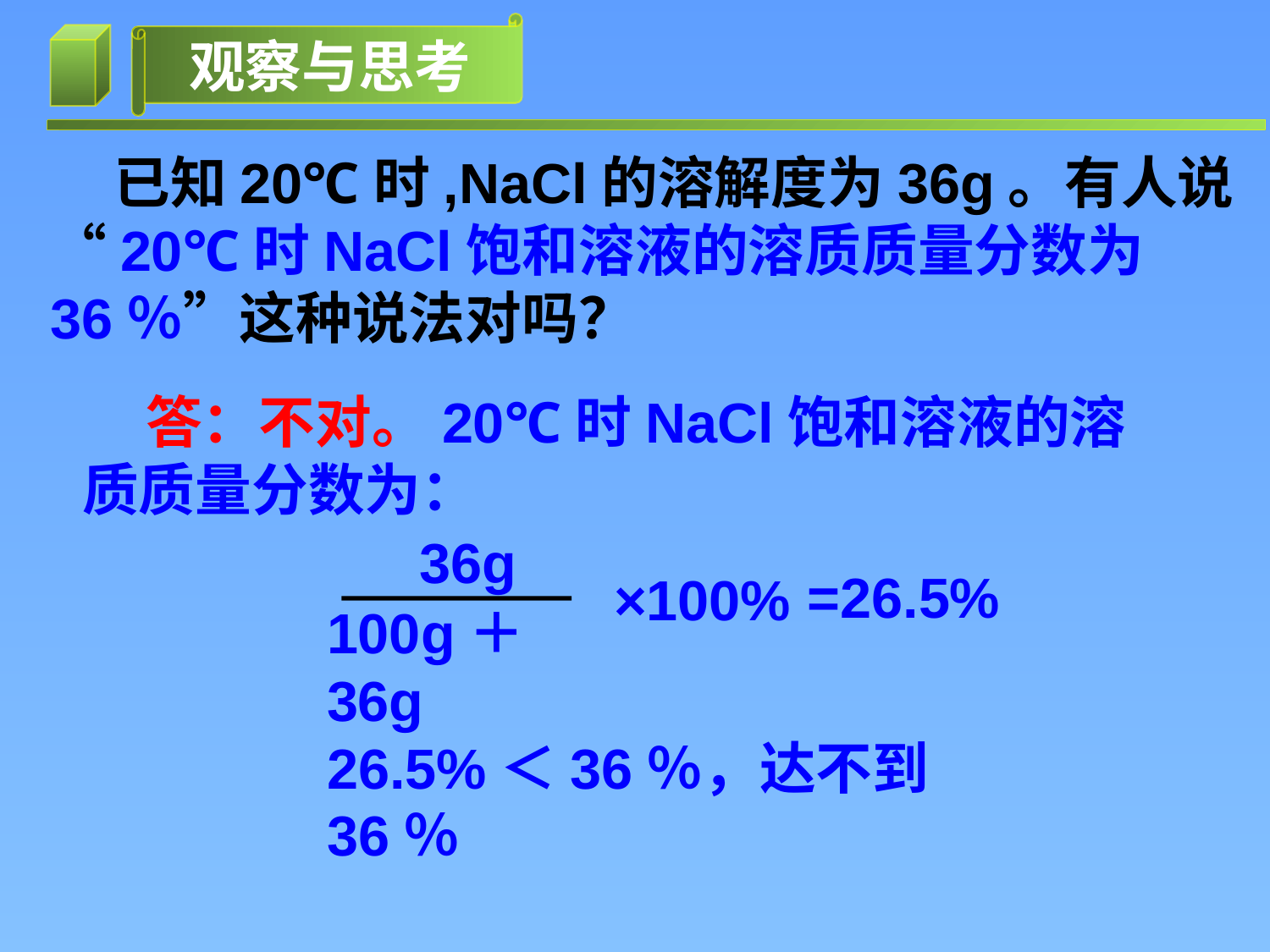

已知20℃时,NaCl的溶解度为36g。有人说“20℃时NaCl饱和溶液的溶质质量分数为36％”这种说法对吗？
答：不对。20℃时NaCl饱和溶液的溶质质量分数为：
36g
=26.5%
×100%
100g＋36g

26.5%＜36％，达不到36％